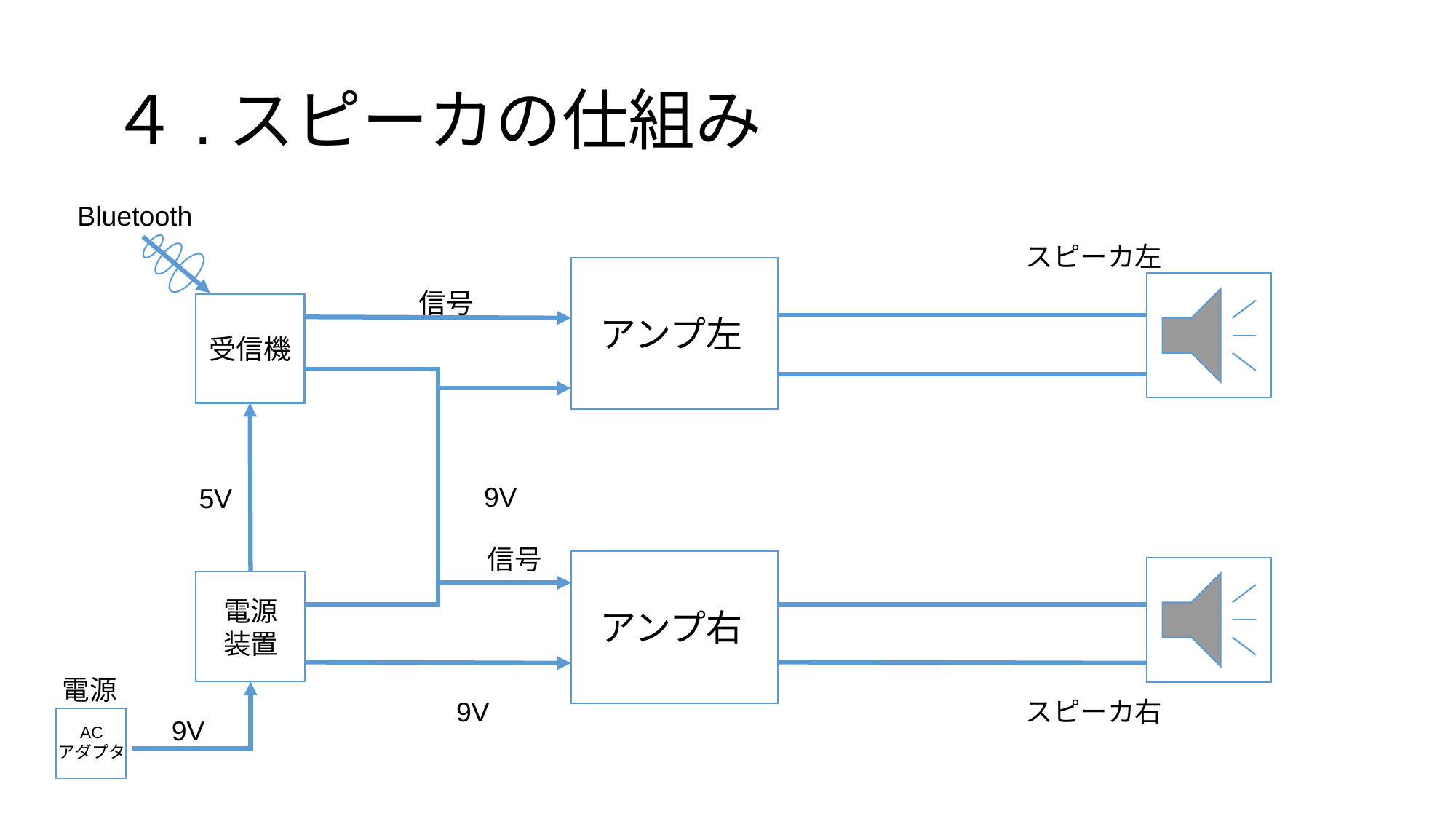

# ４.スピーカの仕組み
Bluetooth
スピーカ左

信号
受信機
アンプ左
9V
5V
信号

電源
装置
アンプ右
電源
9V
スピーカ右
9V

AC
アダプタ